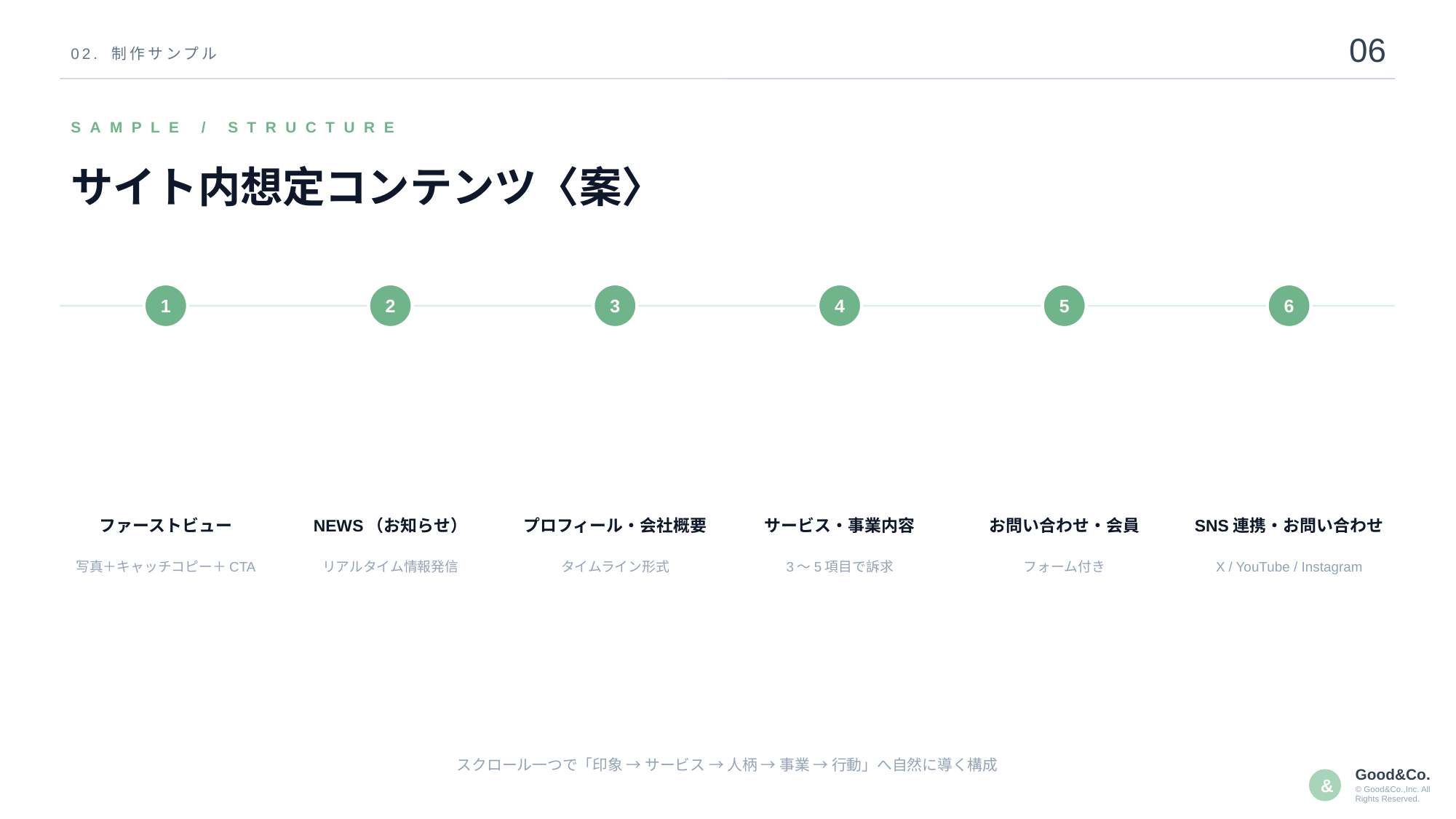

06
02. 制作サンプル

SAMPLE / STRUCTURE
サイト内想定コンテンツ〈案〉

1

2

3

4

5

6

ファーストビュー
NEWS（お知らせ）
プロフィール・会社概要
サービス・事業内容
お問い合わせ・会員
SNS連携・お問い合わせ
写真＋キャッチコピー＋CTA
リアルタイム情報発信
タイムライン形式
3〜5項目で訴求
フォーム付き
X / YouTube / Instagram
スクロール一つで「印象 → サービス → 人柄 → 事業 → 行動」へ自然に導く構成
Good&Co.

&
© Good&Co.,Inc. All Rights Reserved.